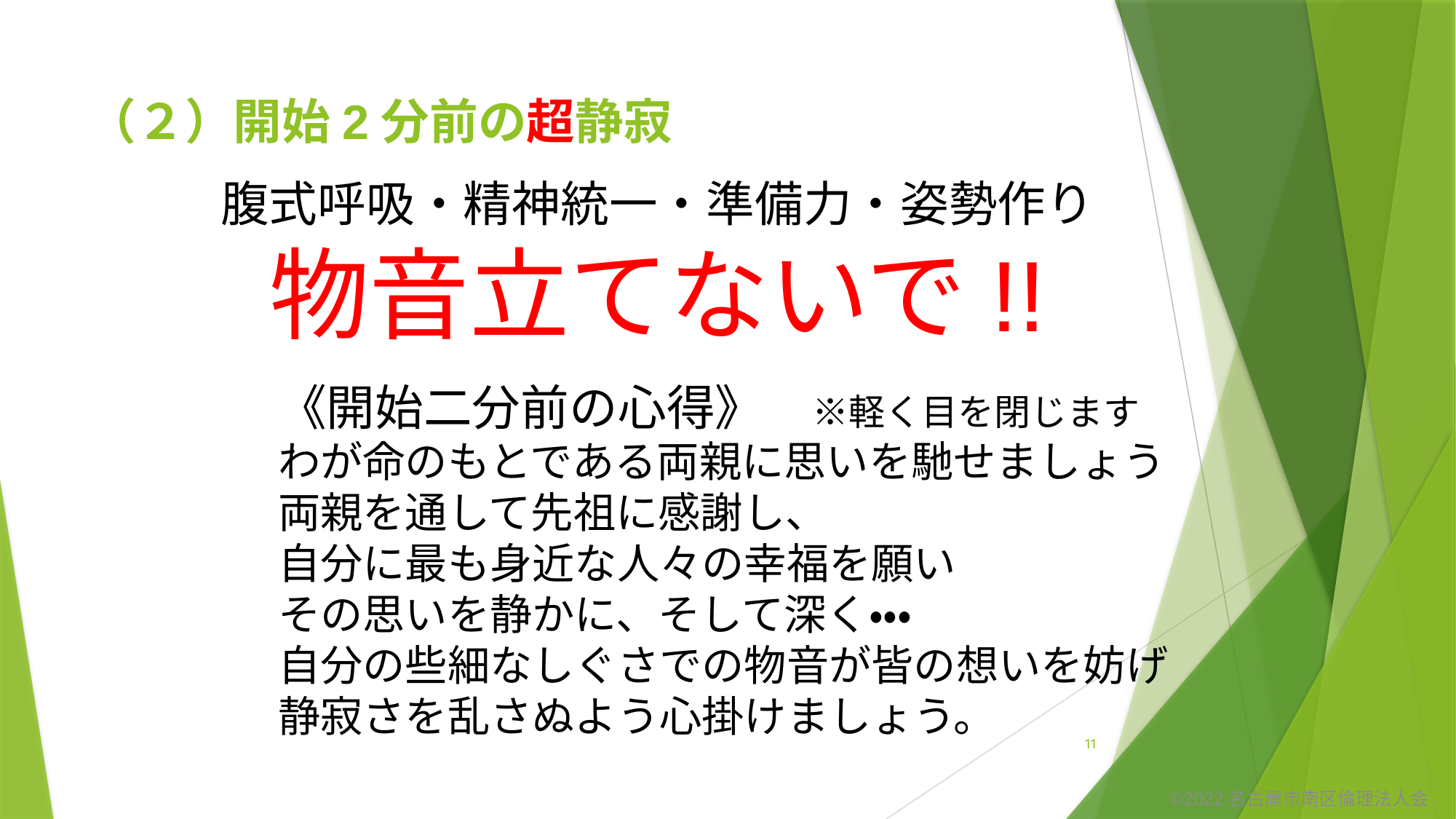

（２）開始2分前の超静寂
腹式呼吸・精神統一・準備力・姿勢作り
物音立てないで!!
《開始二分前の心得》　※軽く目を閉じます
わが命のもとである両親に思いを馳せましょう
両親を通して先祖に感謝し、
自分に最も身近な人々の幸福を願い
その思いを静かに、そして深く・・・
自分の些細なしぐさでの物音が皆の想いを妨げ
静寂さを乱さぬよう心掛けましょう。

11
©2022名古屋市南区倫理法人会